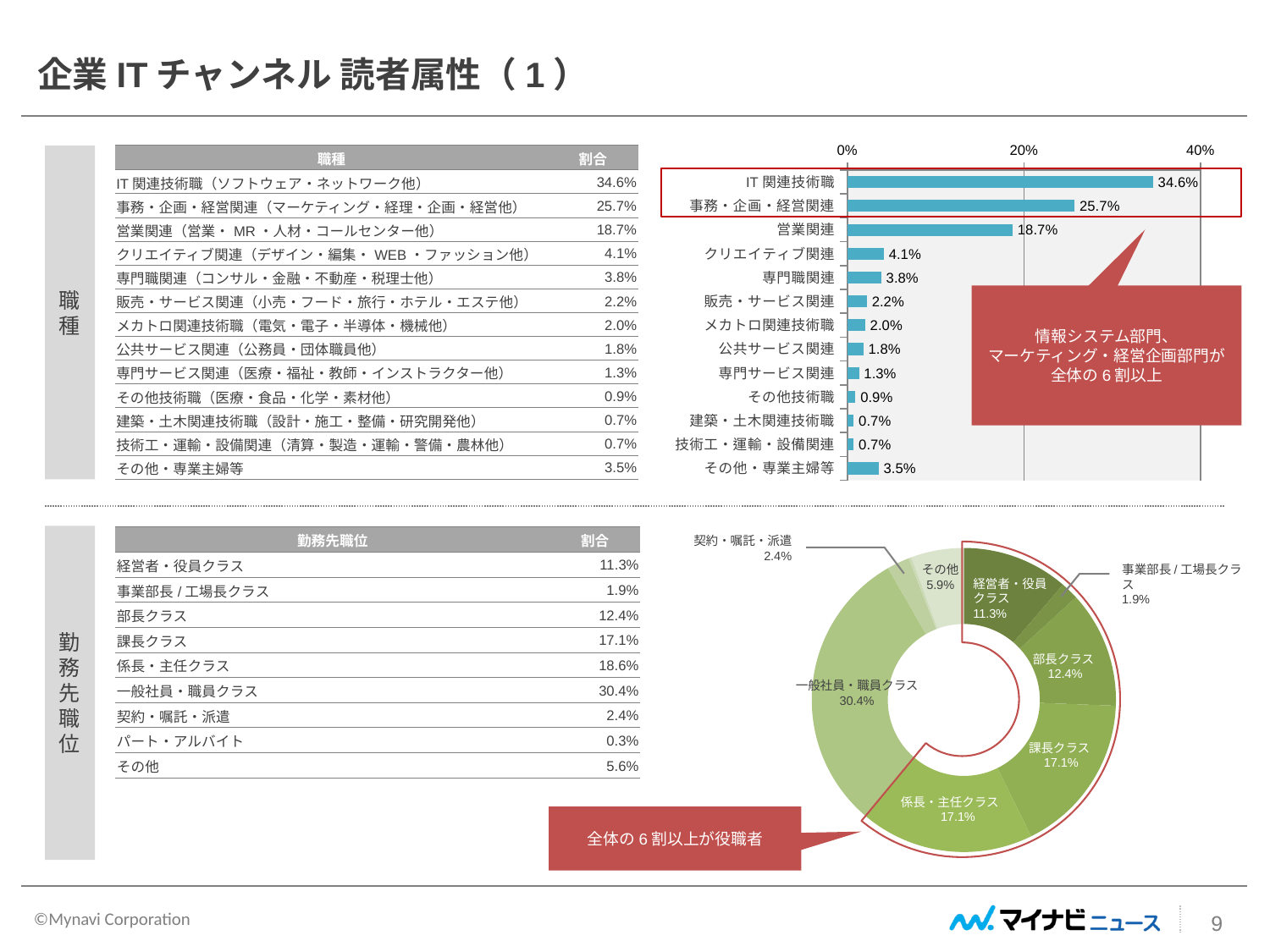

企業ITチャンネル 読者属性（1）

### Chart

| Category |  |
|---|---|
| IT関連技術職 | 0.346 |
| 事務・企画・経営関連 | 0.257 |
| 営業関連 | 0.187 |
| クリエイティブ関連 | 0.041 |
| 専門職関連 | 0.038 |
| 販売・サービス関連 | 0.022 |
| メカトロ関連技術職 | 0.02 |
| 公共サービス関連 | 0.018 |
| 専門サービス関連 | 0.013 |
| その他技術職 | 0.009 |
| 建築・土木関連技術職 | 0.007 |
| 技術工・運輸・設備関連 | 0.007 |
| その他・専業主婦等 | 0.035 |
| 職種 | 割合 |
| --- | --- |
| IT関連技術職（ソフトウェア・ネットワーク他） | 34.6% |
| 事務・企画・経営関連（マーケティング・経理・企画・経営他） | 25.7% |
| 営業関連（営業・MR・人材・コールセンター他） | 18.7% |
| クリエイティブ関連（デザイン・編集・WEB・ファッション他） | 4.1% |
| 専門職関連（コンサル・金融・不動産・税理士他） | 3.8% |
| 販売・サービス関連（小売・フード・旅行・ホテル・エステ他） | 2.2% |
| メカトロ関連技術職（電気・電子・半導体・機械他） | 2.0% |
| 公共サービス関連（公務員・団体職員他） | 1.8% |
| 専門サービス関連（医療・福祉・教師・インストラクター他） | 1.3% |
| その他技術職（医療・食品・化学・素材他） | 0.9% |
| 建築・土木関連技術職（設計・施工・整備・研究開発他） | 0.7% |
| 技術工・運輸・設備関連（清算・製造・運輸・警備・農林他） | 0.7% |
| その他・専業主婦等 | 3.5% |
職種

情報システム部門、
マーケティング・経営企画部門が
全体の6割以上
勤務先職位
| 勤務先職位 | 割合 |
| --- | --- |
| 経営者・役員クラス | 11.3% |
| 事業部長/工場長クラス | 1.9% |
| 部長クラス | 12.4% |
| 課長クラス | 17.1% |
| 係長・主任クラス | 18.6% |
| 一般社員・職員クラス | 30.4% |
| 契約・嘱託・派遣 | 2.4% |
| パート・アルバイト | 0.3% |
| その他 | 5.6% |
契約・嘱託・派遣
2.4%

### Chart

| Category |  |
|---|---|
| 経営者・役員クラス | 0.113 |
| 事業部長/工場長クラス | 0.019 |
| 部長クラス | 0.124 |
| 課長クラス | 0.171 |
| 係長・主任クラス | 0.186 |
| 一般社員・職員クラス | 0.304 |
| 契約・嘱託・派遣 | 0.024 |
| パート・アルバイト | 0.003 |
| その他 | 0.056 |
その他
5.9%
事業部長/工場長クラス
1.9%
経営者・役員
クラス
11.3%

部長クラス
　12.4%
一般社員・職員クラス
30.4%
課長クラス
　17.1%
係長・主任クラス
　　　17.1%

全体の6割以上が役職者
9